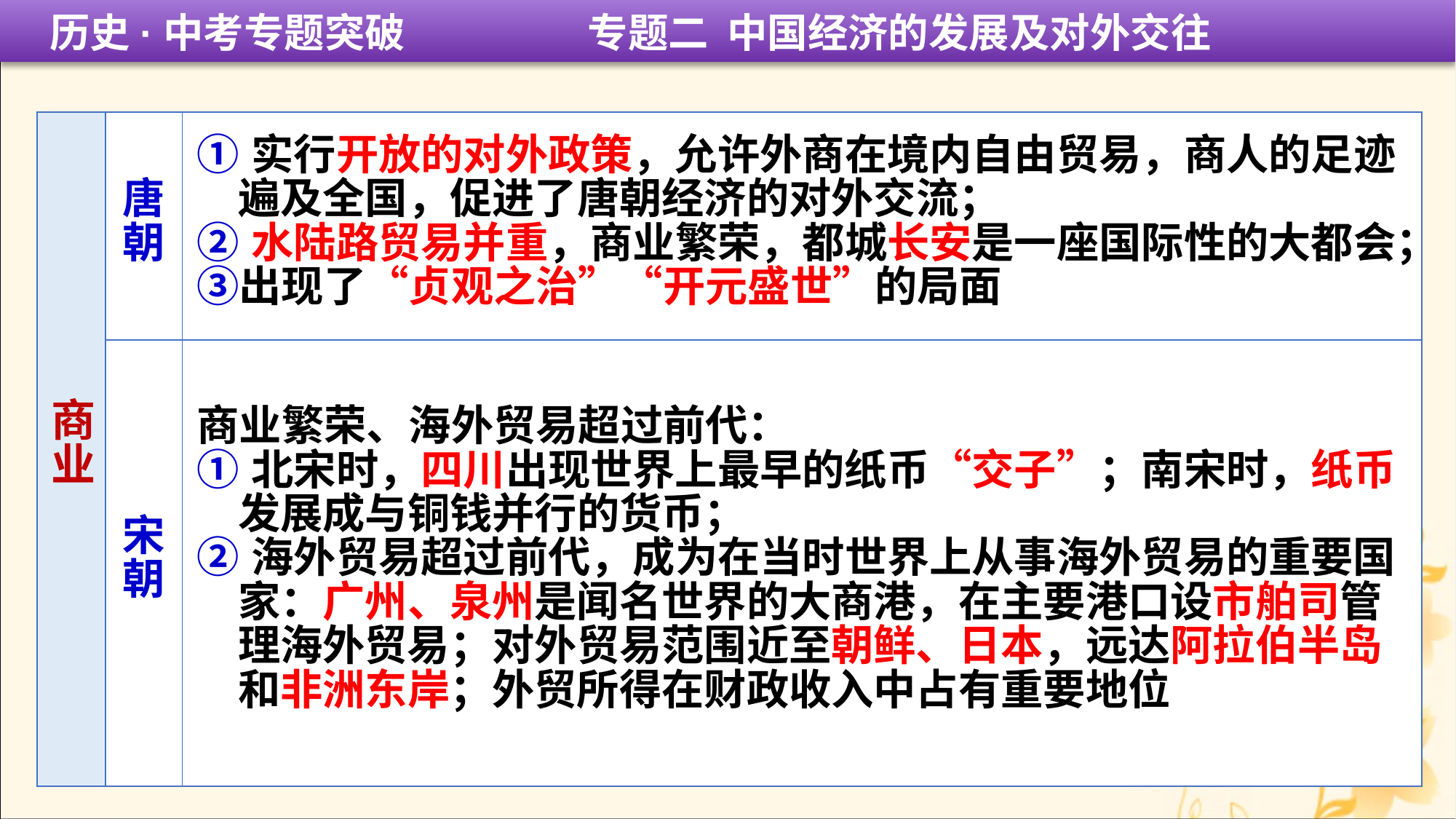

历史·中考专题突破                    专题二  中国经济的发展及对外交往
| 商 业 | 唐朝 | ①实行开放的对外政策，允许外商在境内自由贸易，商人的足迹 遍及全国，促进了唐朝经济的对外交流； ②水陆路贸易并重，商业繁荣，都城长安是一座国际性的大都会；③出现了“贞观之治”“开元盛世”的局面 |
| --- | --- | --- |
|  | 宋朝 | 商业繁荣、海外贸易超过前代： ①北宋时，四川出现世界上最早的纸币“交子”；南宋时，纸币 发展成与铜钱并行的货币； ②海外贸易超过前代，成为在当时世界上从事海外贸易的重要国 家：广州、泉州是闻名世界的大商港，在主要港口设市舶司管 理海外贸易；对外贸易范围近至朝鲜、日本，远达阿拉伯半岛 和非洲东岸；外贸所得在财政收入中占有重要地位 |